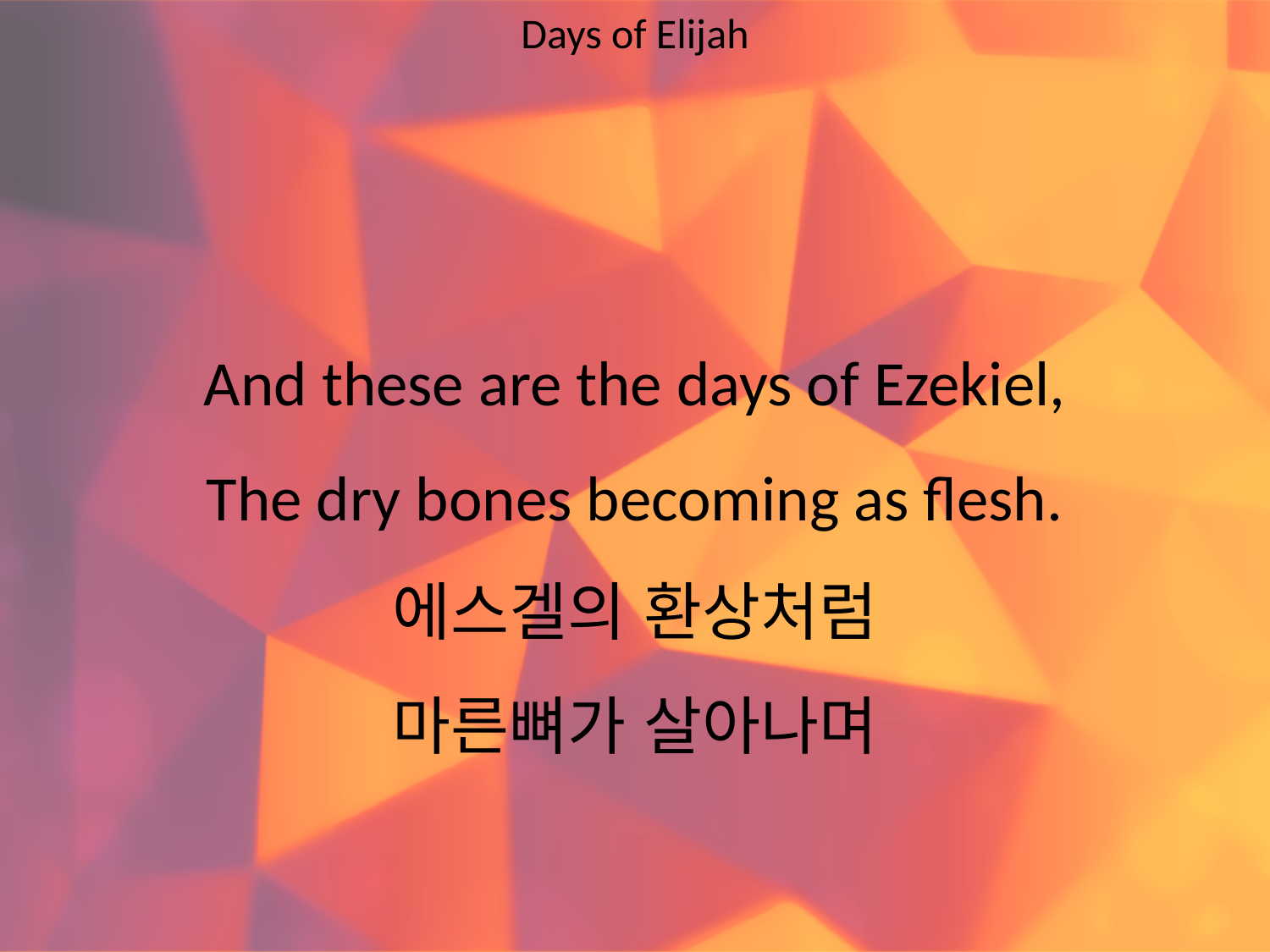

Days of Elijah
#
And these are the days of Ezekiel,
The dry bones becoming as flesh.
에스겔의 환상처럼
마른뼈가 살아나며